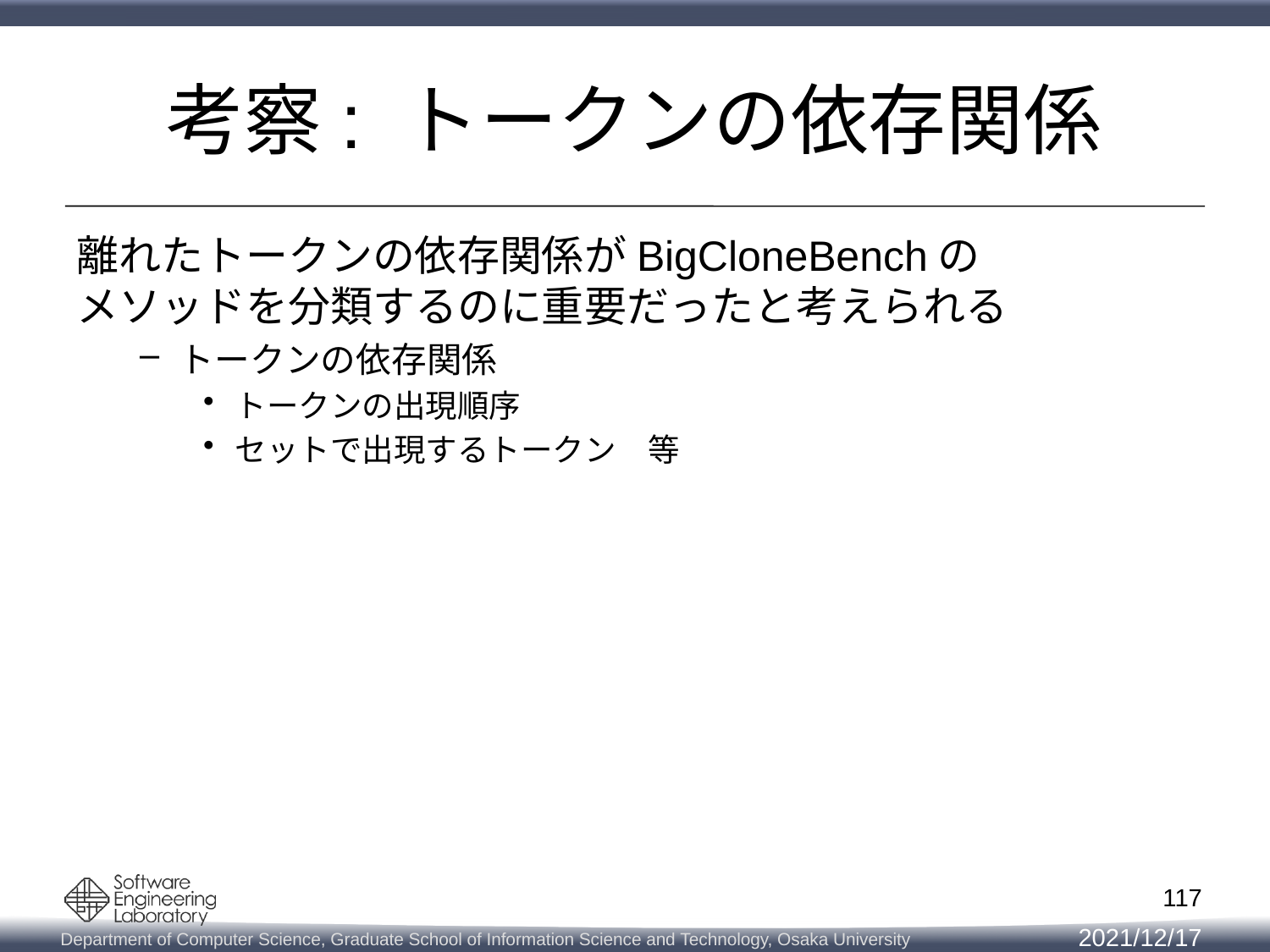

# 考察: トークンの依存関係
離れたトークンの依存関係がBigCloneBenchの
メソッドを分類するのに重要だったと考えられる
トークンの依存関係
トークンの出現順序
セットで出現するトークン　等
117
2021/12/17